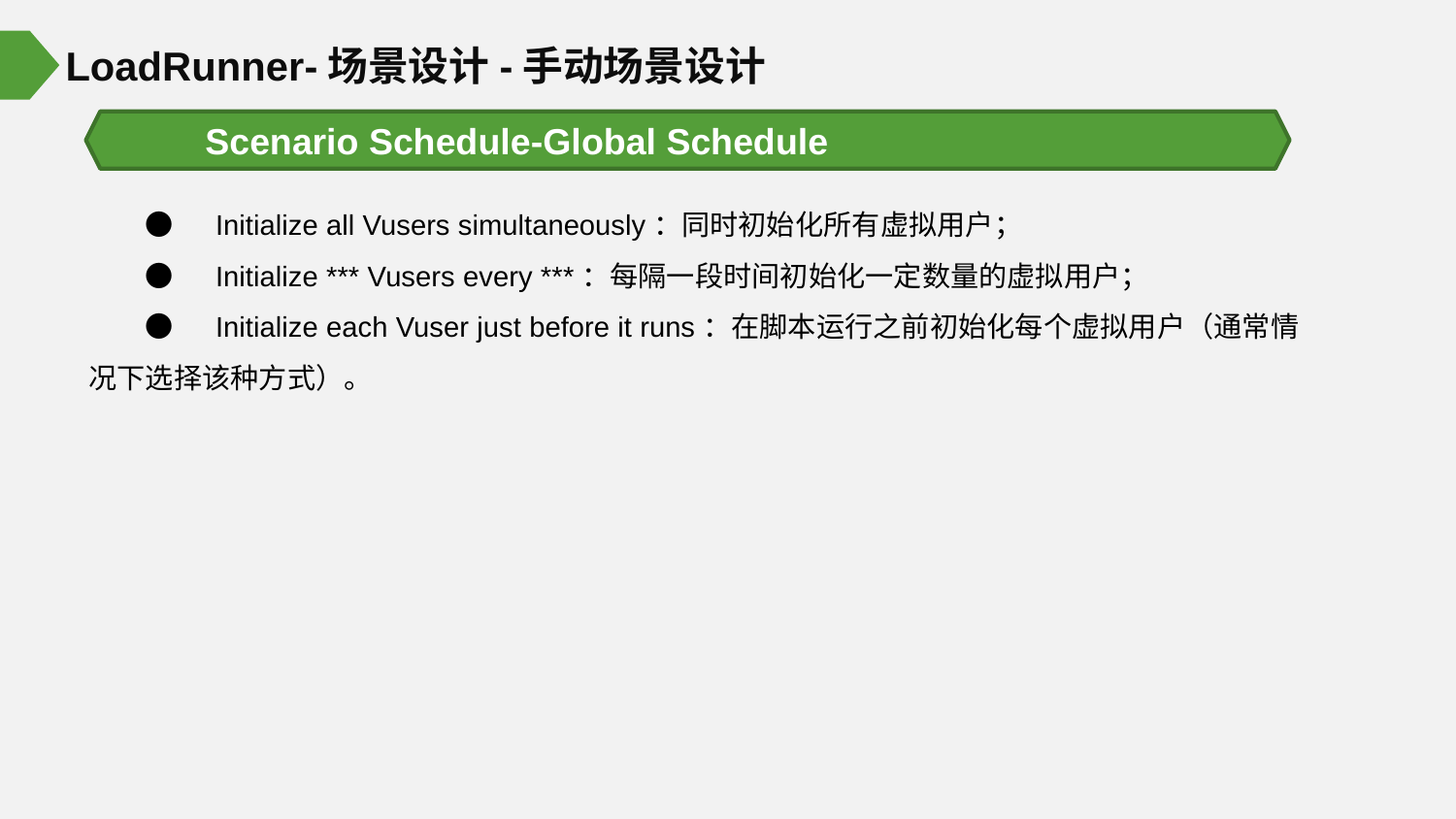

LoadRunner-场景设计-手动场景设计
Scenario Schedule-Global Schedule
●　Initialize all Vusers simultaneously：同时初始化所有虚拟用户；
●　Initialize *** Vusers every ***：每隔一段时间初始化一定数量的虚拟用户；
●　Initialize each Vuser just before it runs：在脚本运行之前初始化每个虚拟用户（通常情况下选择该种方式）。